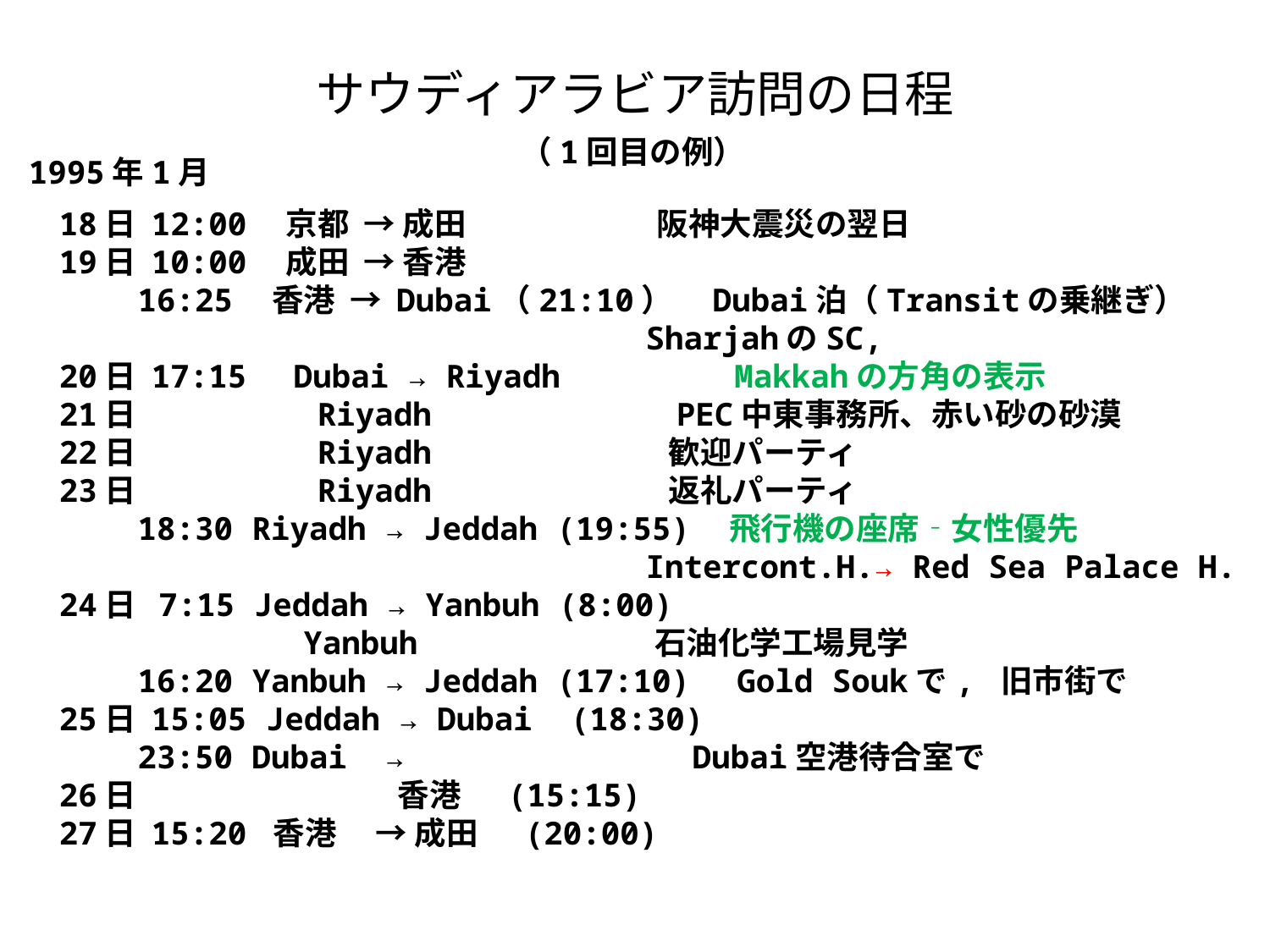

サウディアラビア訪問の日程
（1回目の例）
1995年1月
18日 12:00　京都  → 成田　　　　　　阪神大震災の翌日
19日 10:00　成田  → 香港
　　 16:25　香港  → Dubai（21:10）　Dubai泊（Transitの乗継ぎ）
　　　　　　　　　　　　　　　　　　 SharjahのSC,
20日 17:15　Dubai → Riyadh　　　　　Makkahの方角の表示
21日 　　　　　 Riyadh　　　　　　　 PEC中東事務所、赤い砂の砂漠
22日 　　　　　 Riyadh　　　　　　　 歓迎パーティ
23日 　　　　　 Riyadh　　　　　　　 返礼パーティ
　　 18:30 Riyadh → Jeddah (19:55)　飛行機の座席‐女性優先
　　 　　　　　　　　　　　　　　　　Intercont.H.→ Red Sea Palace H.
24日  7:15 Jeddah → Yanbuh (8:00)
　　 　　　 　　Yanbuh　　　　　　　 石油化学工場見学
　　 16:20 Yanbuh → Jeddah (17:10)　Gold Soukで, 旧市街で
25日 15:05 Jeddah → Dubai  (18:30)
　　 23:50 Dubai  → 　　　　　　　　Dubai空港待合室で
26日 　　　　　　　　香港　 (15:15)
27日 15:20 香港　 → 成田　 (20:00)